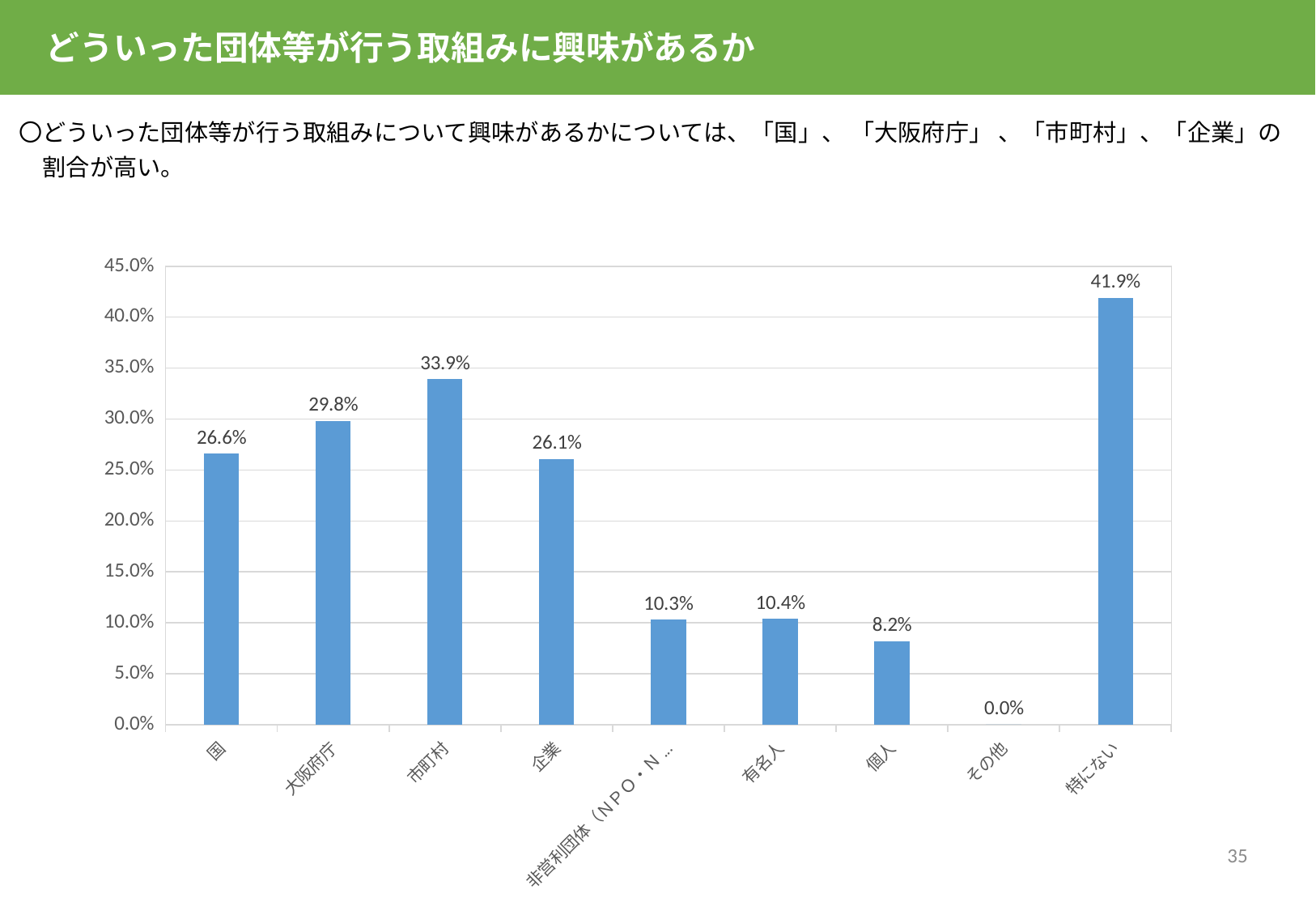

どういった団体等が行う取組みに興味があるか
〇どういった団体等が行う取組みについて興味があるかについては、「国」、 「大阪府庁」 、「市町村」、「企業」の
　割合が高い。

### Chart

| Category | 2024年3月 |
|---|---|
| 国 | 26.6 |
| 大阪府庁 | 29.8 |
| 市町村 | 33.9 |
| 企業 | 26.1 |
| 非営利団体（ＮＰＯ・ＮＧＯ等） | 10.3 |
| 有名人 | 10.4 |
| 個人 | 8.2 |
| その他 | 0.0 |
| 特にない | 41.9 |
35